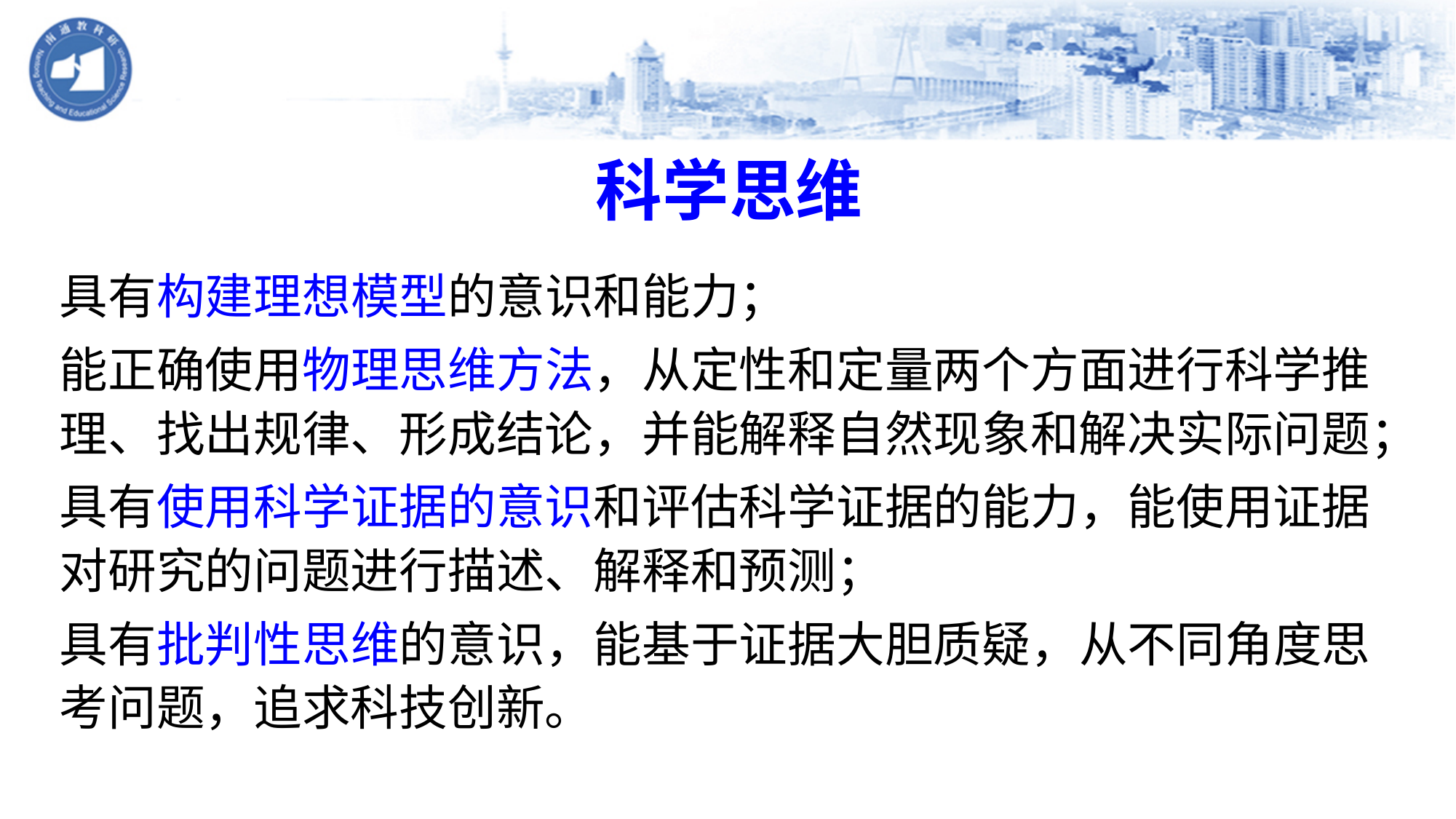

# 科学思维
具有构建理想模型的意识和能力；
能正确使用物理思维方法，从定性和定量两个方面进行科学推理、找出规律、形成结论，并能解释自然现象和解决实际问题；
具有使用科学证据的意识和评估科学证据的能力，能使用证据对研究的问题进行描述、解释和预测；
具有批判性思维的意识，能基于证据大胆质疑，从不同角度思考问题，追求科技创新。